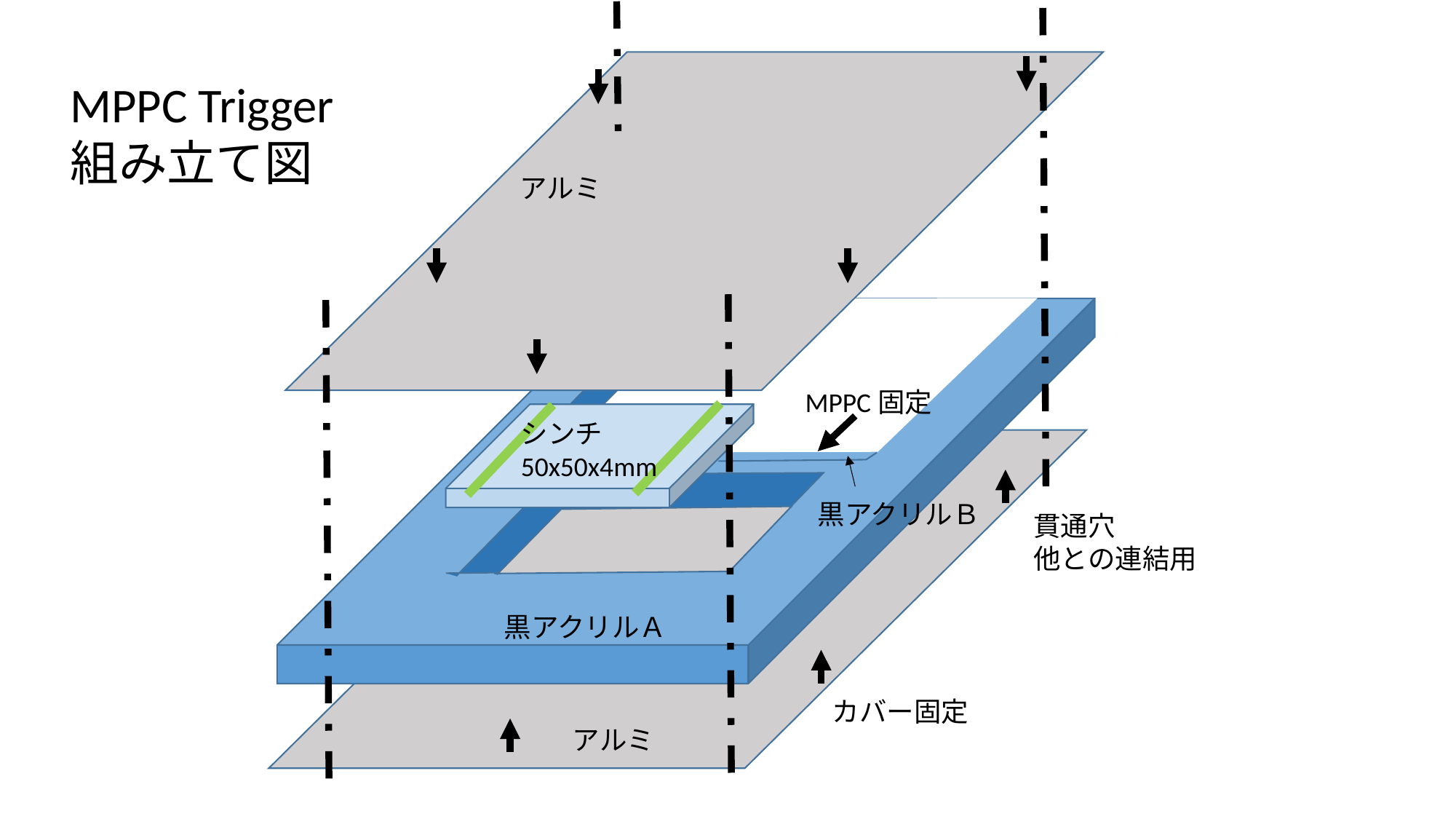

MPPC Trigger
組み立て図
アルミ

MPPC固定

シンチ
50x50x4mm

黒アクリルＢ
貫通穴
他との連結用

黒アクリルＡ
カバー固定
アルミ